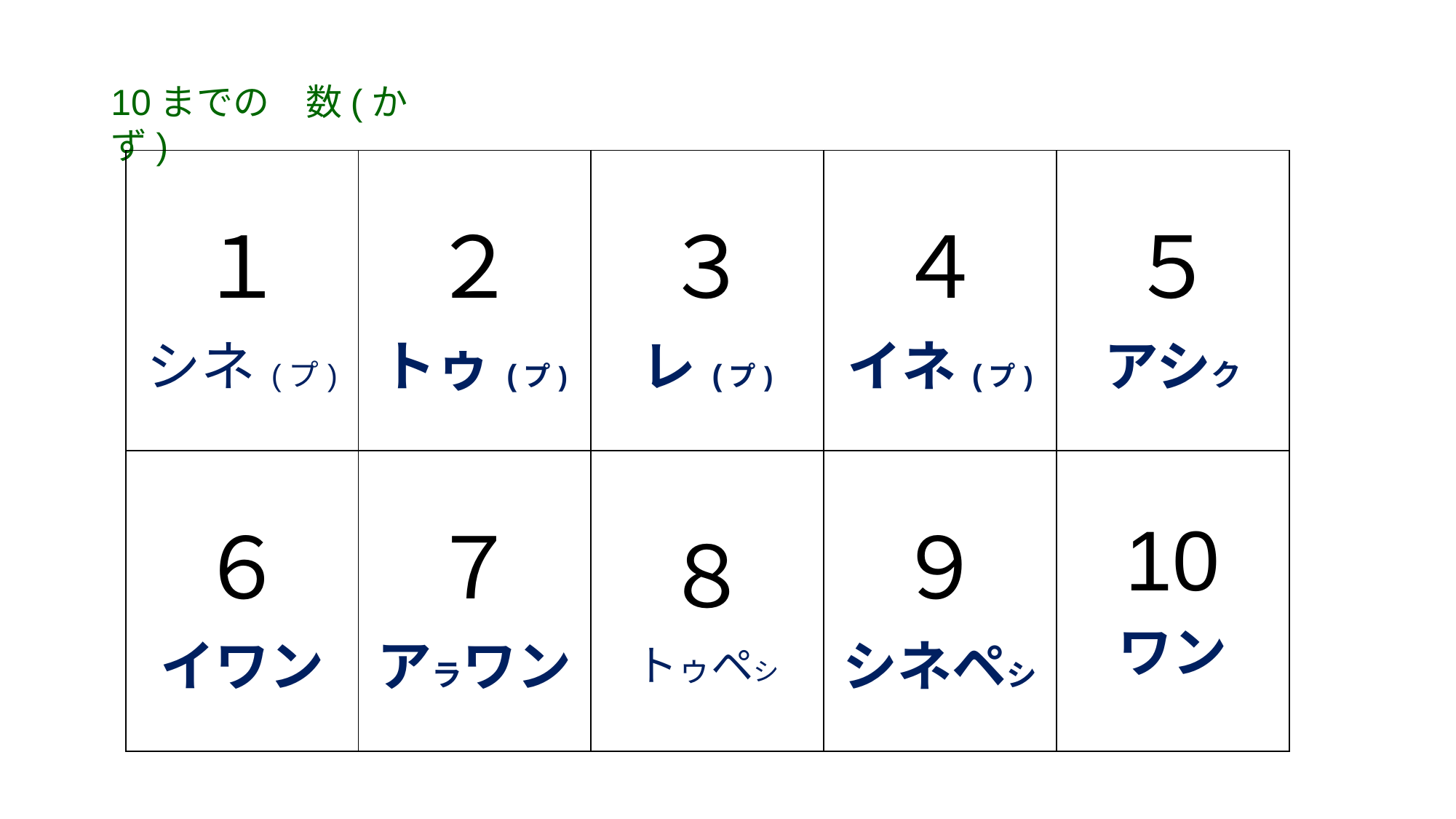

# 10までの　数(かず)
| １ シネ(プ) | ２ トゥ(プ) | ３ レ(プ) | ４ イネ(プ) | ５ アシク |
| --- | --- | --- | --- | --- |
| ６ イワン | ７ アラワン | ８ トゥペシ | ９ シネペシ | 10 ワン |